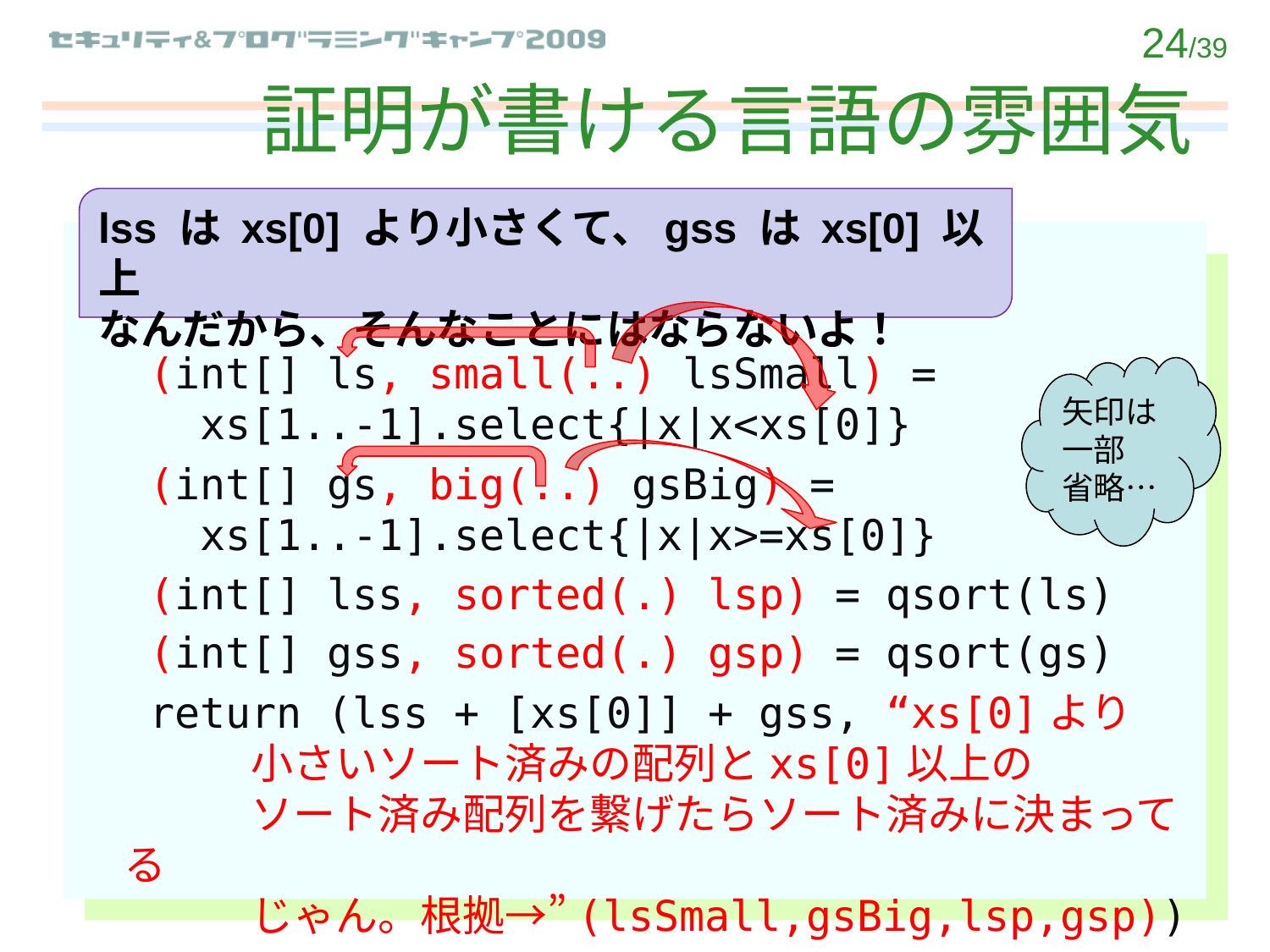

# 証明が書ける言語の雰囲気
lss は xs[0] より小さくて、gss は xs[0] 以上
なんだから、そんなことにはならないよ！

	 (int[] ls, small(..) lsSmall) =
   xs[1..-1].select{|x|x<xs[0]}
	 (int[] gs, big(..) gsBig) =
   xs[1..-1].select{|x|x>=xs[0]}
	 (int[] lss, sorted(.) lsp) = qsort(ls)
	 (int[] gss, sorted(.) gsp) = qsort(gs)
	 return (lss + [xs[0]] + gss, “xs[0]より
	小さいソート済みの配列とxs[0]以上の
	ソート済み配列を繋げたらソート済みに決まってる
	じゃん。根拠→”(lsSmall,gsBig,lsp,gsp))

矢印は
一部
省略…